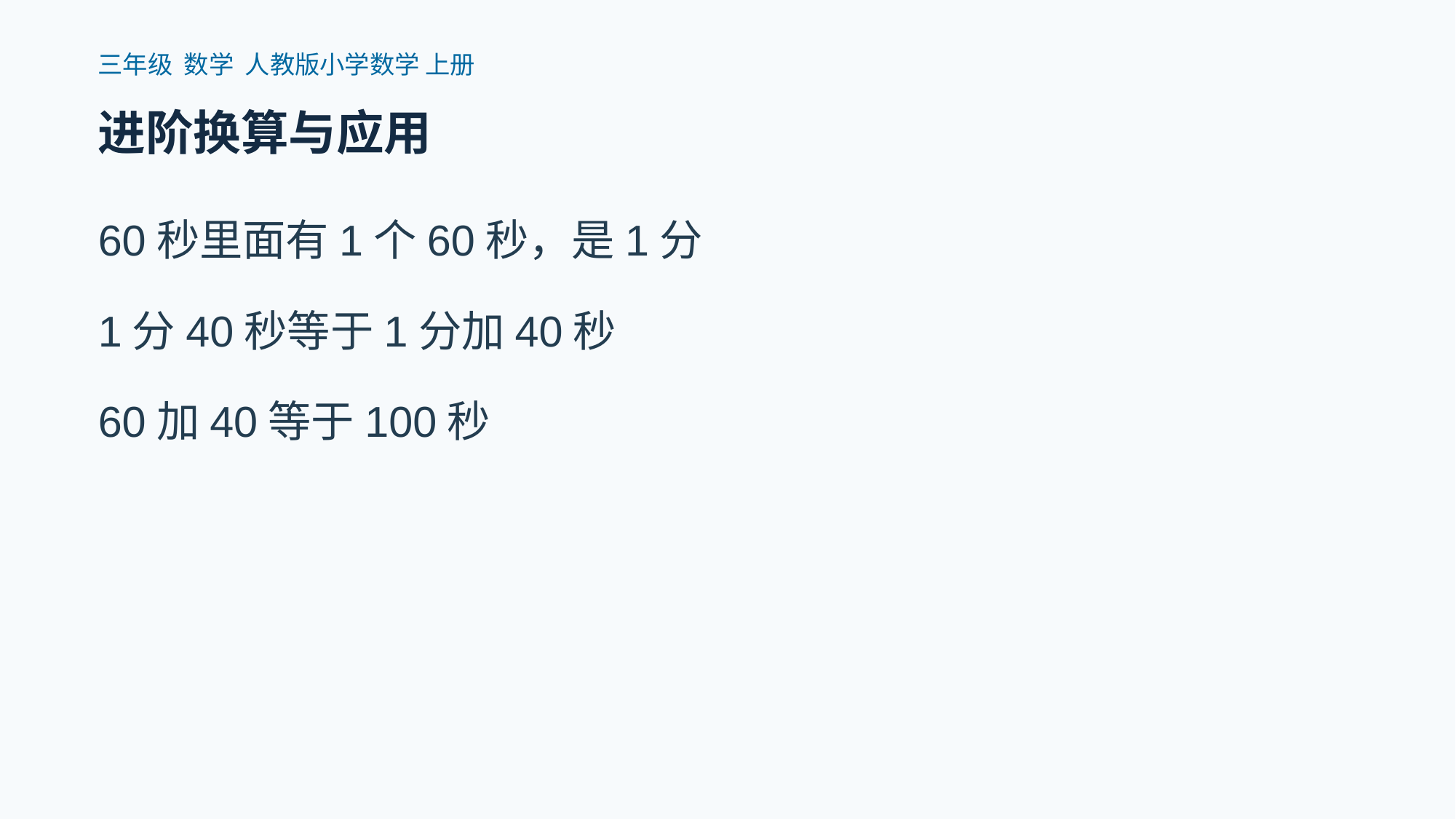

三年级  数学  人教版小学数学 上册
进阶换算与应用
60秒里面有1个60秒，是1分
1分40秒等于1分加40秒
60加40等于100秒